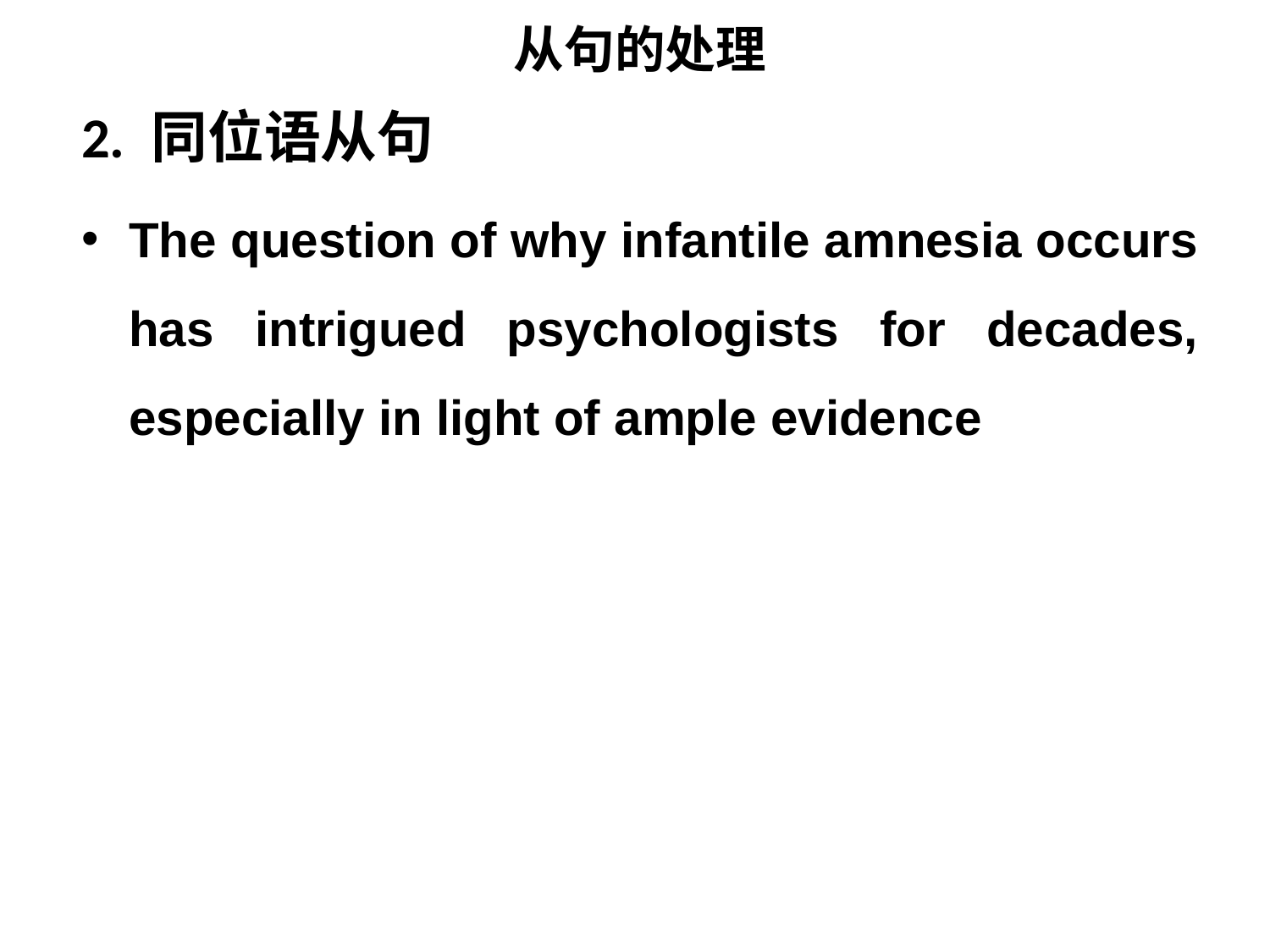

从句的处理
2. 同位语从句
The question of why infantile amnesia occurs has intrigued psychologists for decades, especially in light of ample evidence